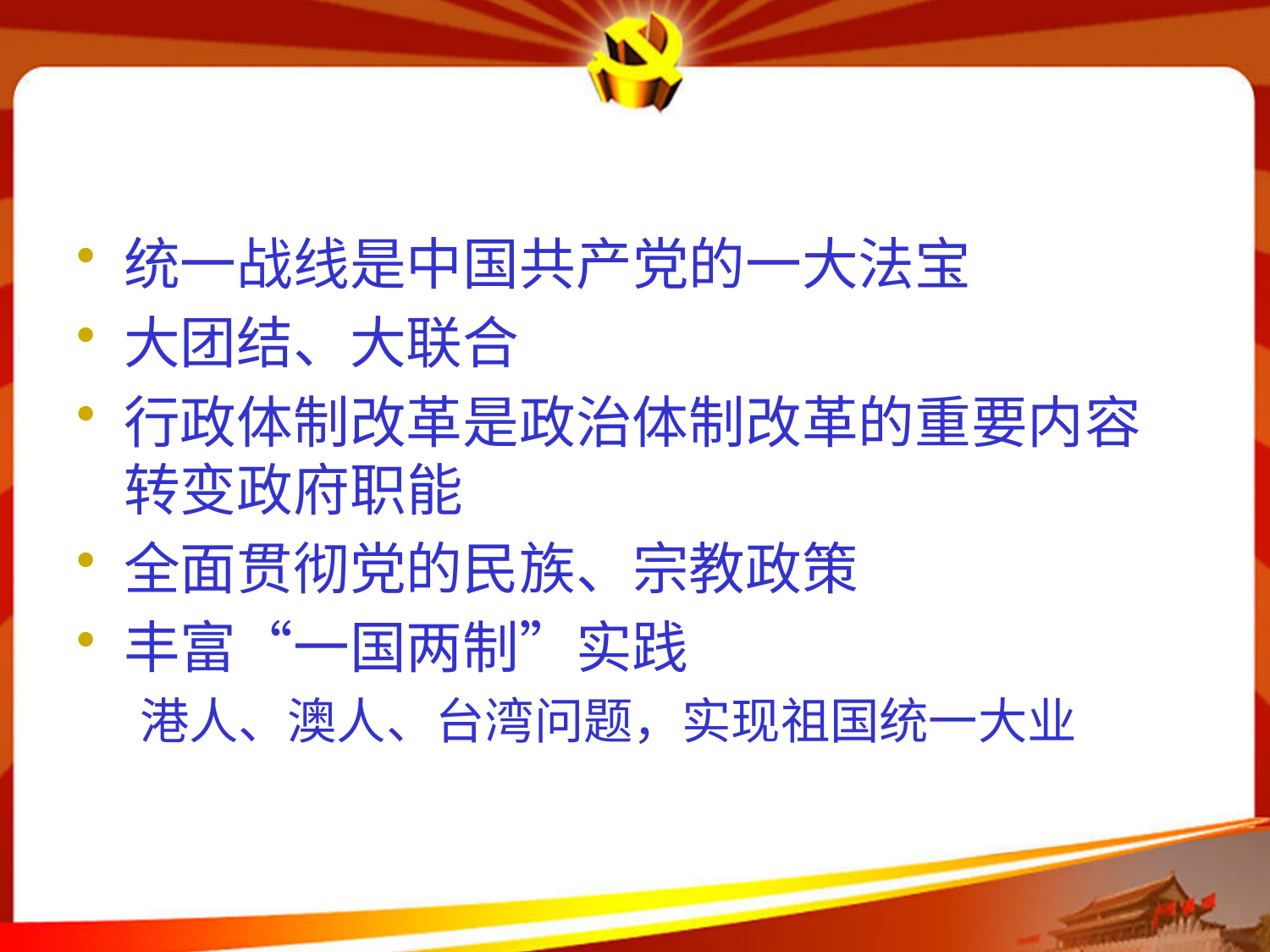

#
统一战线是中国共产党的一大法宝
大团结、大联合
行政体制改革是政治体制改革的重要内容转变政府职能
全面贯彻党的民族、宗教政策
丰富“一国两制”实践
港人、澳人、台湾问题，实现祖国统一大业